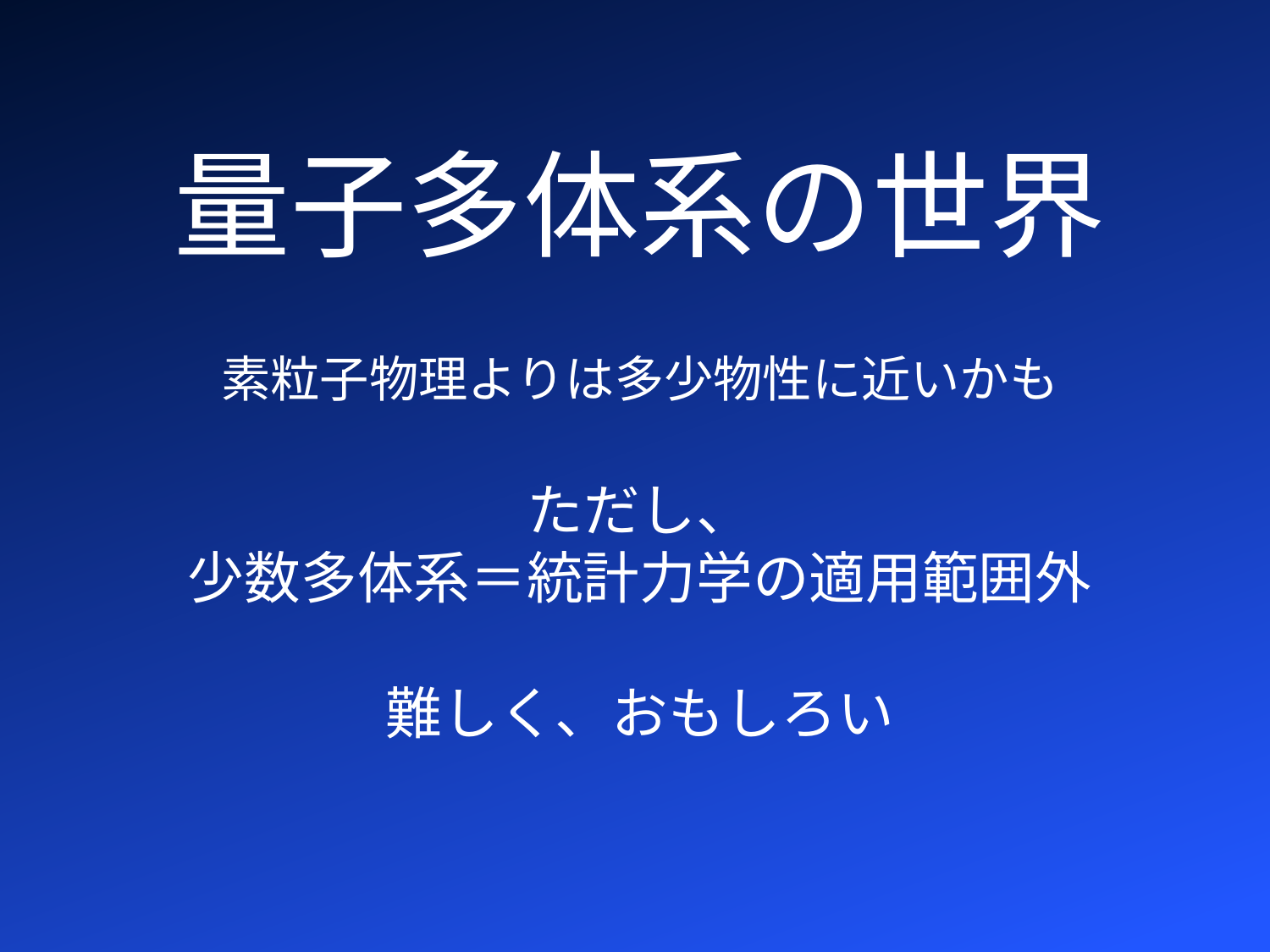

量子多体系の世界

素粒子物理よりは多少物性に近いかも

ただし、
少数多体系＝統計力学の適用範囲外

難しく、おもしろい